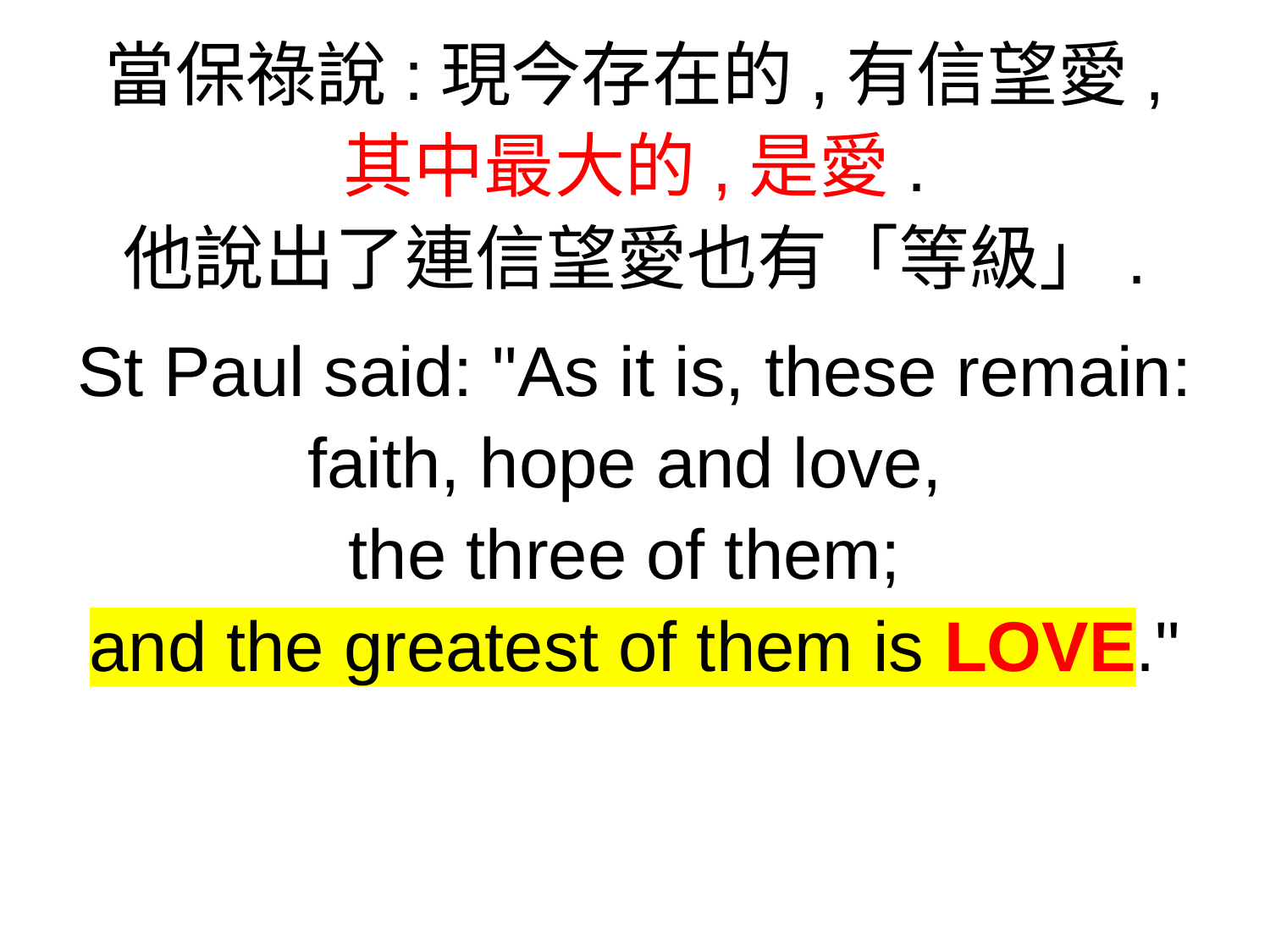

當保祿說:現今存在的,有信望愛,
其中最大的,是愛.
他說出了連信望愛也有「等級」.
St Paul said: "As it is, these remain: faith, hope and love,
the three of them;
and the greatest of them is LOVE."